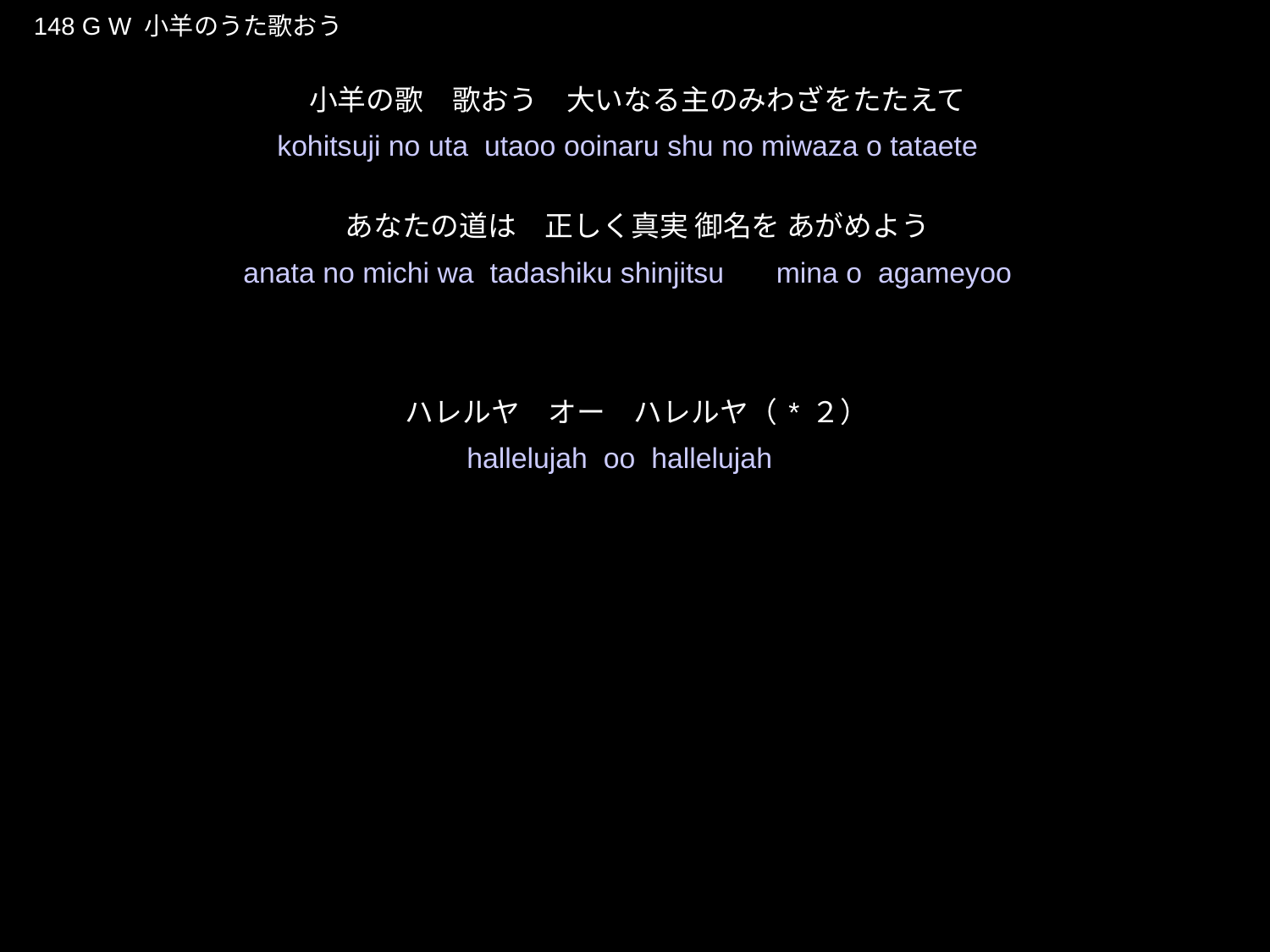

こひつじのうたうたおう
★W
148 G W 小羊のうた歌おう
小羊の歌　歌おう　大いなる主のみわざをたたえて
あなたの道は　正しく真実 御名を あがめよう
ハレルヤ　オー　ハレルヤ（*２）
★３
kohitsuji no uta  utaoo ooinaru shu no miwaza o tataete
anata no michi wa  tadashiku shinjitsu　mina o  agameyoo
hallelujah  oo  hallelujah